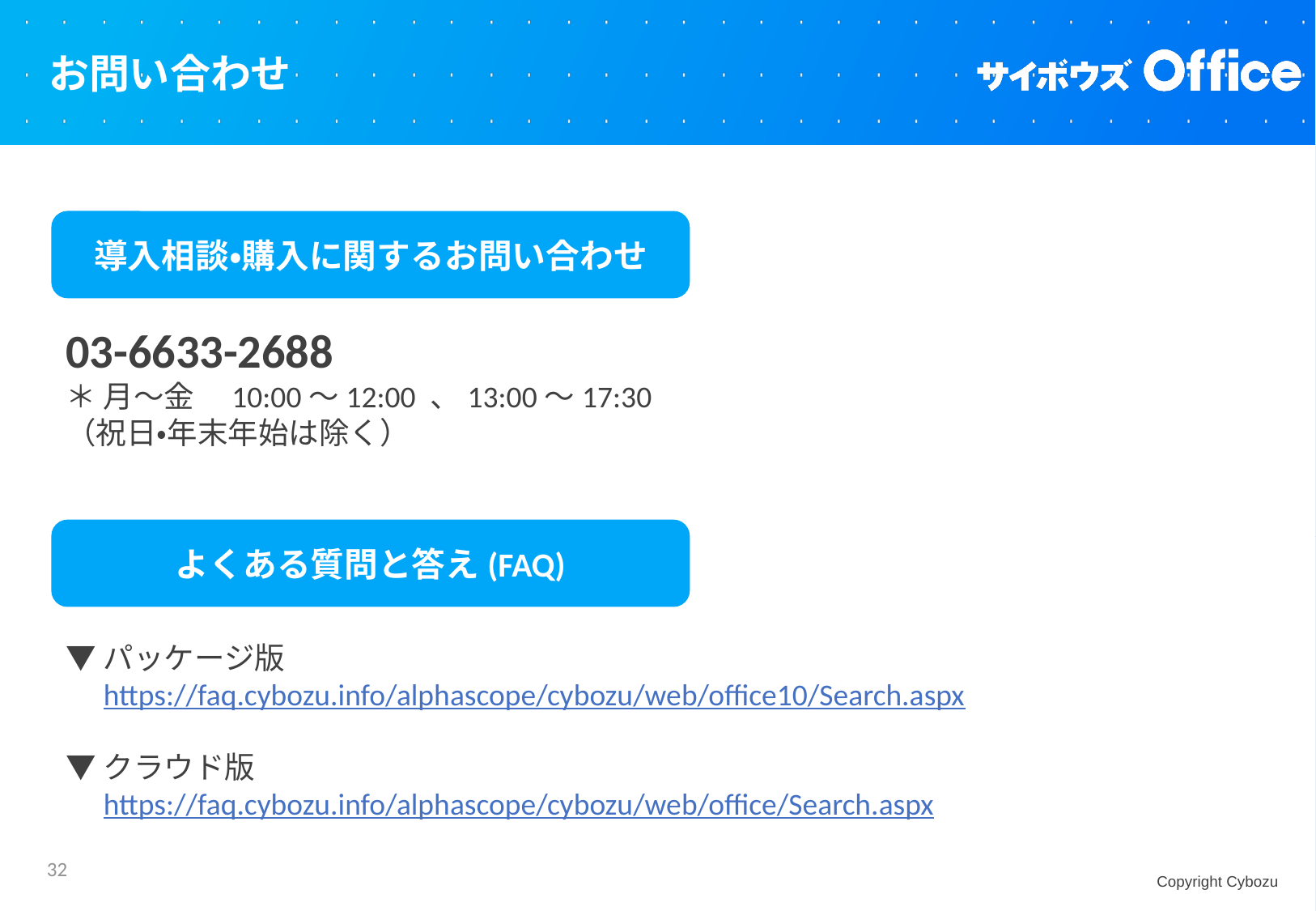

お問い合わせ
導入相談・購入に関するお問い合わせ
03-6633-2688
＊ 月～金　10:00～12:00 、13:00～17:30
（祝日・年末年始は除く）
よくある質問と答え(FAQ)
▼パッケージ版
　https://faq.cybozu.info/alphascope/cybozu/web/office10/Search.aspx

▼クラウド版
　https://faq.cybozu.info/alphascope/cybozu/web/office/Search.aspx
32